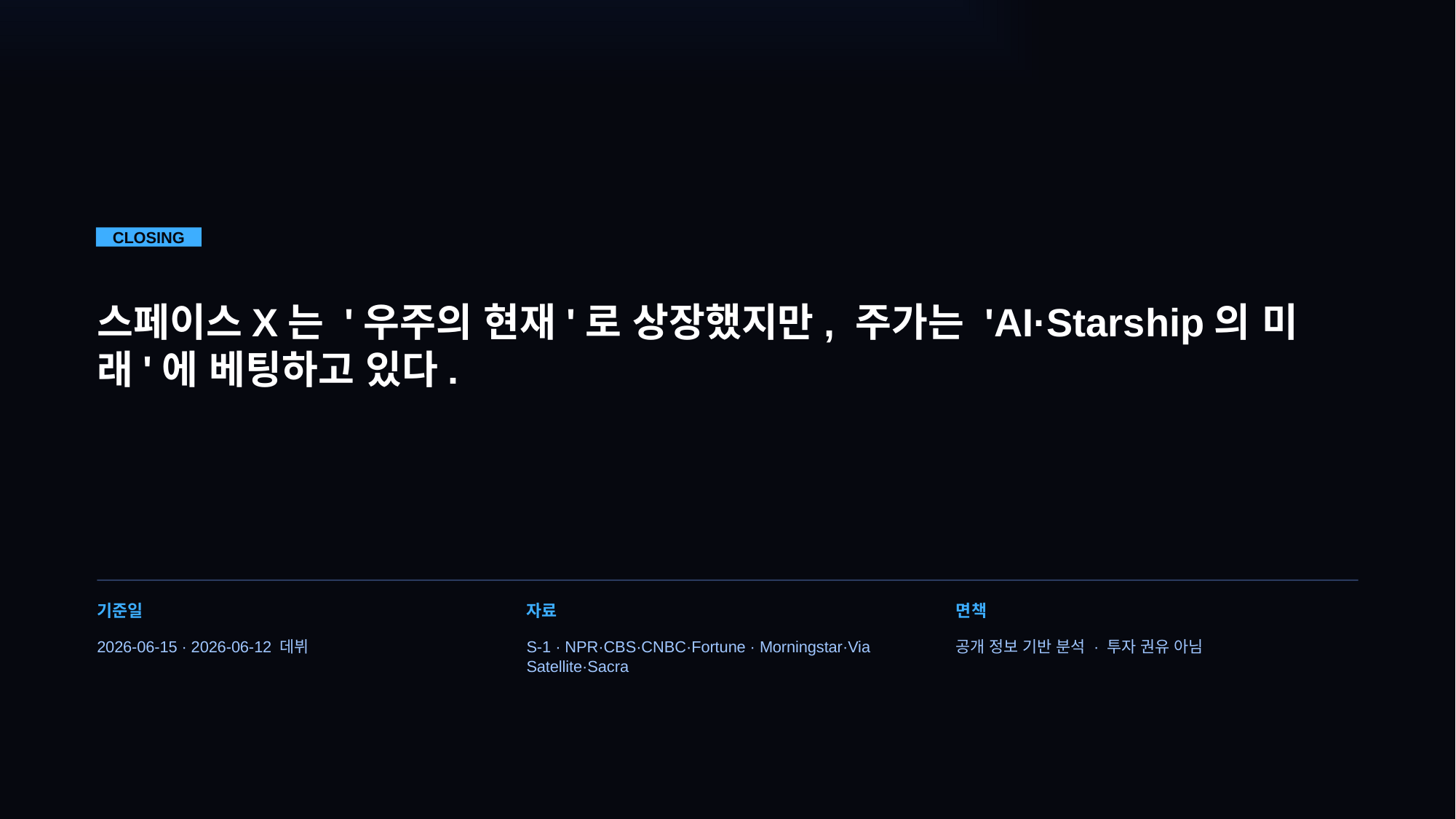

CLOSING
스페이스X는 '우주의 현재'로 상장했지만, 주가는 'AI·Starship의 미래'에 베팅하고 있다.

기준일
자료
면책
2026-06-15 · 2026-06-12 데뷔
S-1 · NPR·CBS·CNBC·Fortune · Morningstar·Via Satellite·Sacra
공개 정보 기반 분석 · 투자 권유 아님